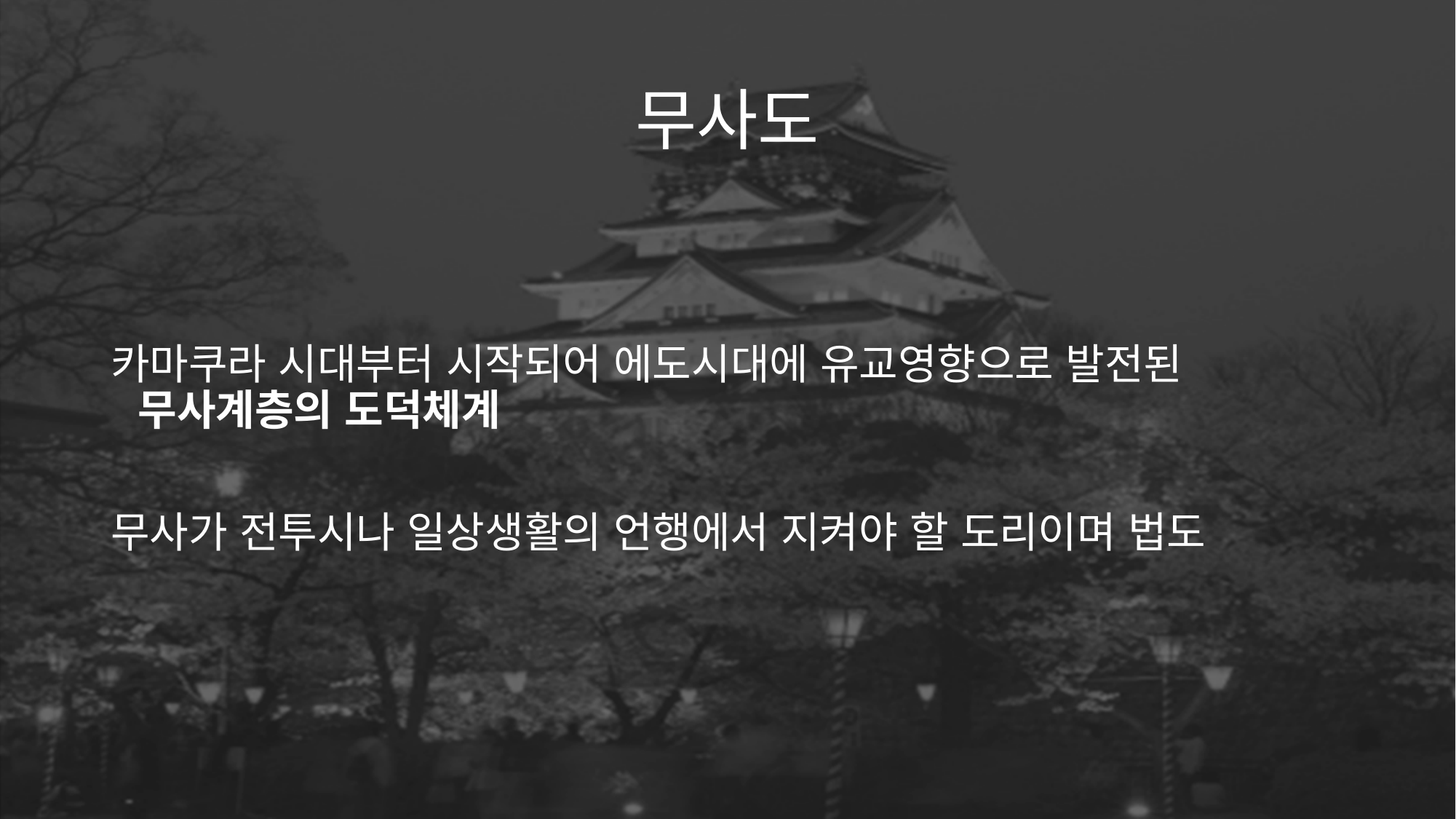

# 무사도

카마쿠라 시대부터 시작되어 에도시대에 유교영향으로 발전된 무사계층의 도덕체계

무사가 전투시나 일상생활의 언행에서 지켜야 할 도리이며 법도